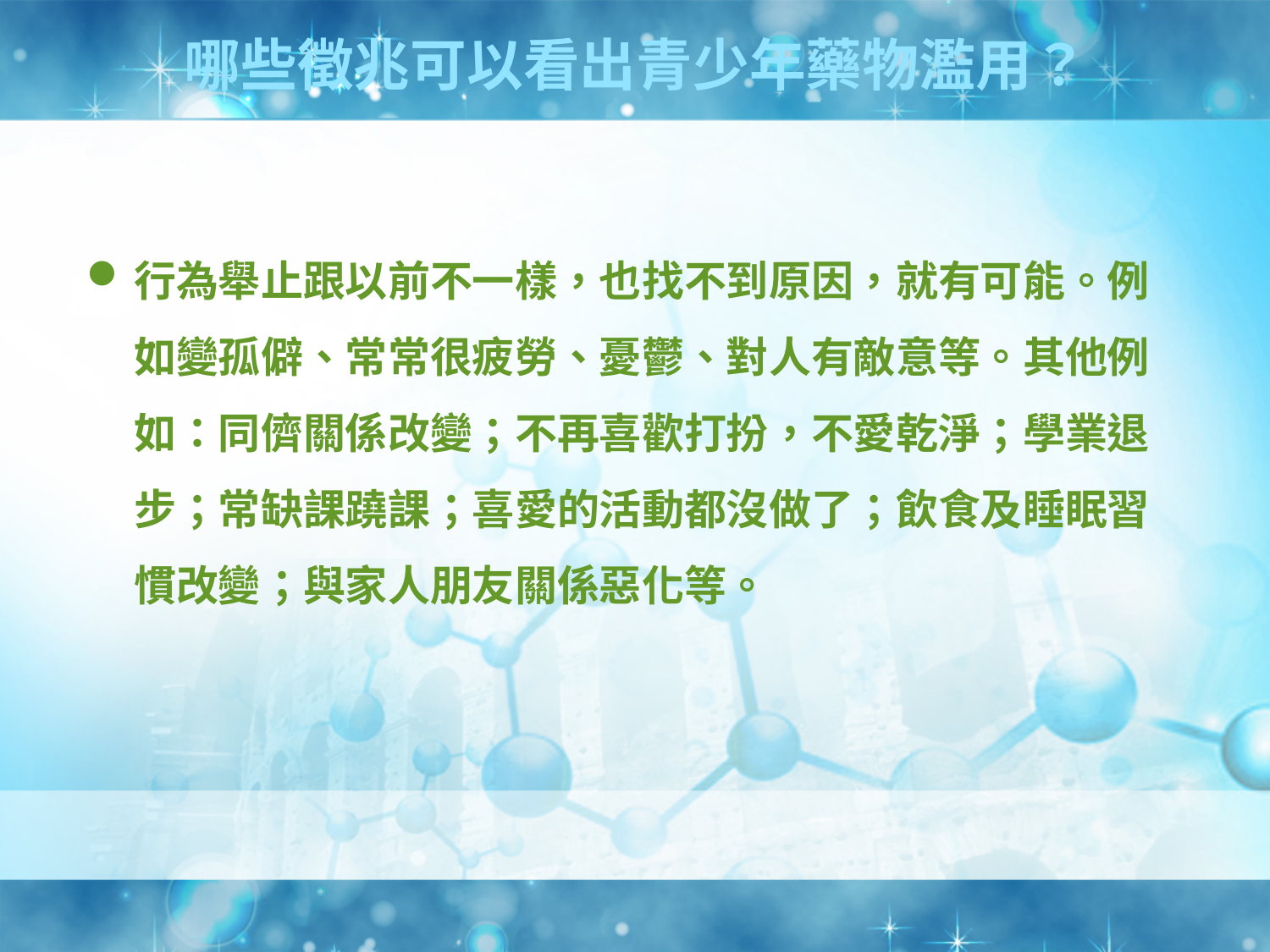

# 哪些徵兆可以看出青少年藥物濫用？
行為舉止跟以前不一樣，也找不到原因，就有可能。例如變孤僻、常常很疲勞、憂鬱、對人有敵意等。其他例如：同儕關係改變；不再喜歡打扮，不愛乾淨；學業退步；常缺課蹺課；喜愛的活動都沒做了；飲食及睡眠習慣改變；與家人朋友關係惡化等。